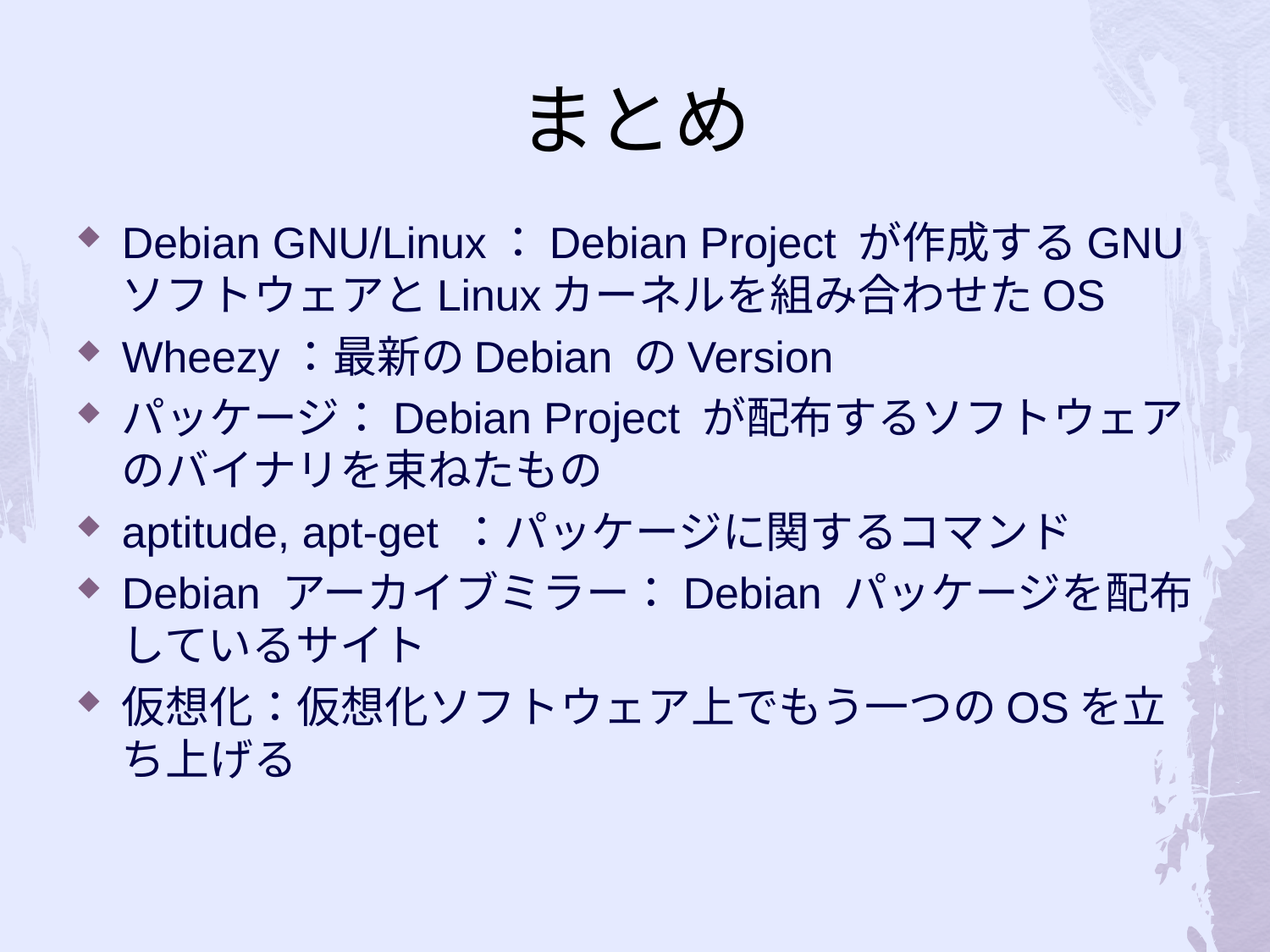

# まとめ
Debian GNU/Linux：Debian Project が作成するGNUソフトウェアとLinuxカーネルを組み合わせたOS
Wheezy：最新のDebian のVersion
パッケージ：Debian Project が配布するソフトウェアのバイナリを束ねたもの
aptitude, apt-get ：パッケージに関するコマンド
Debian アーカイブミラー：Debian パッケージを配布しているサイト
仮想化：仮想化ソフトウェア上でもう一つのOSを立ち上げる